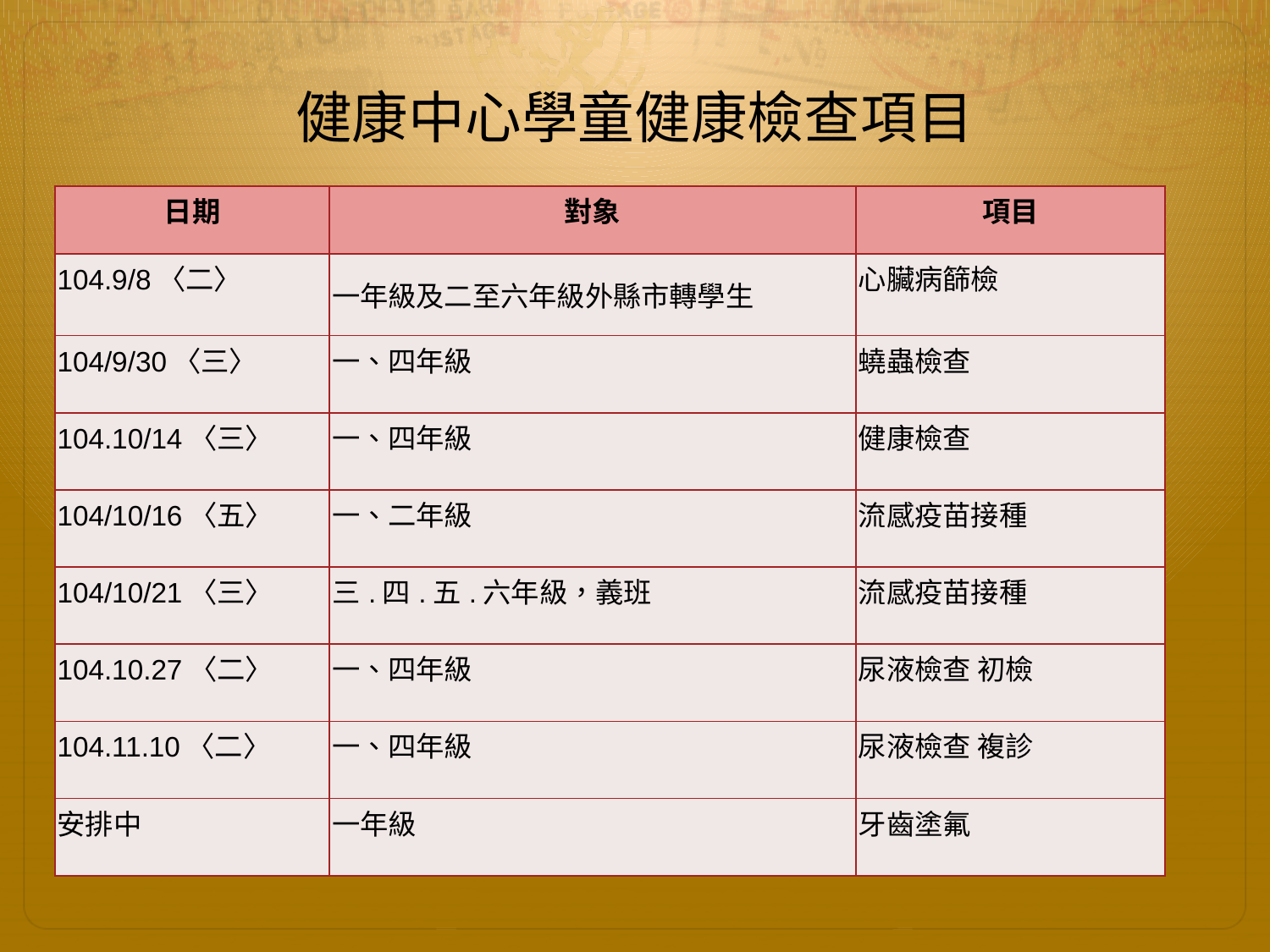

# 健康中心學童健康檢查項目
| 日期 | 對象 | 項目 |
| --- | --- | --- |
| 104.9/8〈二〉 | 一年級及二至六年級外縣市轉學生 | 心臟病篩檢 |
| 104/9/30〈三〉 | 一、四年級 | 蟯蟲檢查 |
| 104.10/14〈三〉 | 一、四年級 | 健康檢查 |
| 104/10/16〈五〉 | 一、二年級 | 流感疫苗接種 |
| 104/10/21〈三〉 | 三.四.五.六年級，義班 | 流感疫苗接種 |
| 104.10.27〈二〉 | 一、四年級 | 尿液檢查 初檢 |
| 104.11.10〈二〉 | 一、四年級 | 尿液檢查 複診 |
| 安排中 | 一年級 | 牙齒塗氟 |